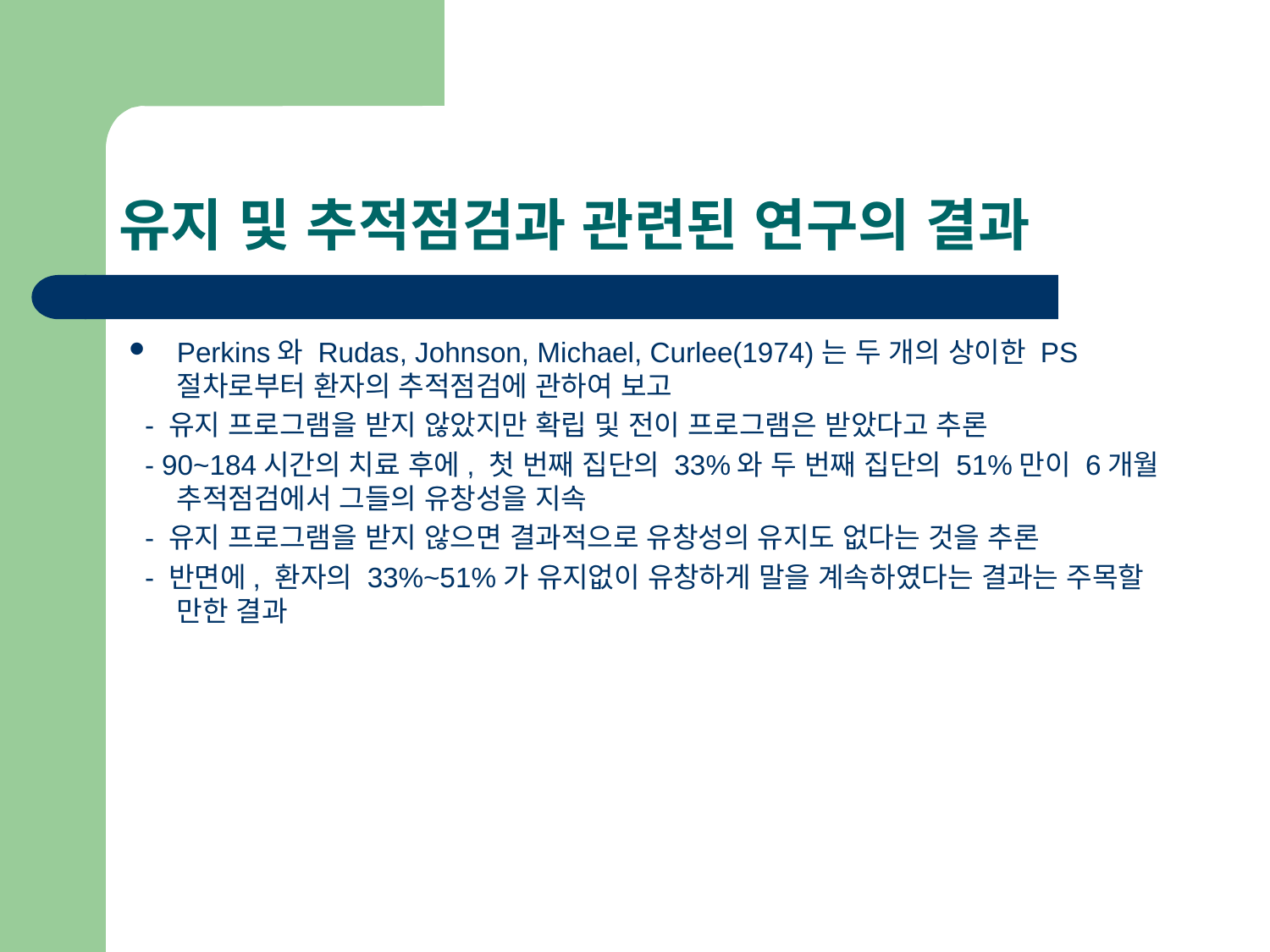

# 유지 및 추적점검과 관련된 연구의 결과
Perkins와 Rudas, Johnson, Michael, Curlee(1974)는 두 개의 상이한 PS 절차로부터 환자의 추적점검에 관하여 보고
  - 유지 프로그램을 받지 않았지만 확립 및 전이 프로그램은 받았다고 추론
  - 90~184시간의 치료 후에, 첫 번째 집단의 33%와 두 번째 집단의 51%만이 6개월 추적점검에서 그들의 유창성을 지속
  - 유지 프로그램을 받지 않으면 결과적으로 유창성의 유지도 없다는 것을 추론
  - 반면에, 환자의 33%~51%가 유지없이 유창하게 말을 계속하였다는 결과는 주목할 만한 결과